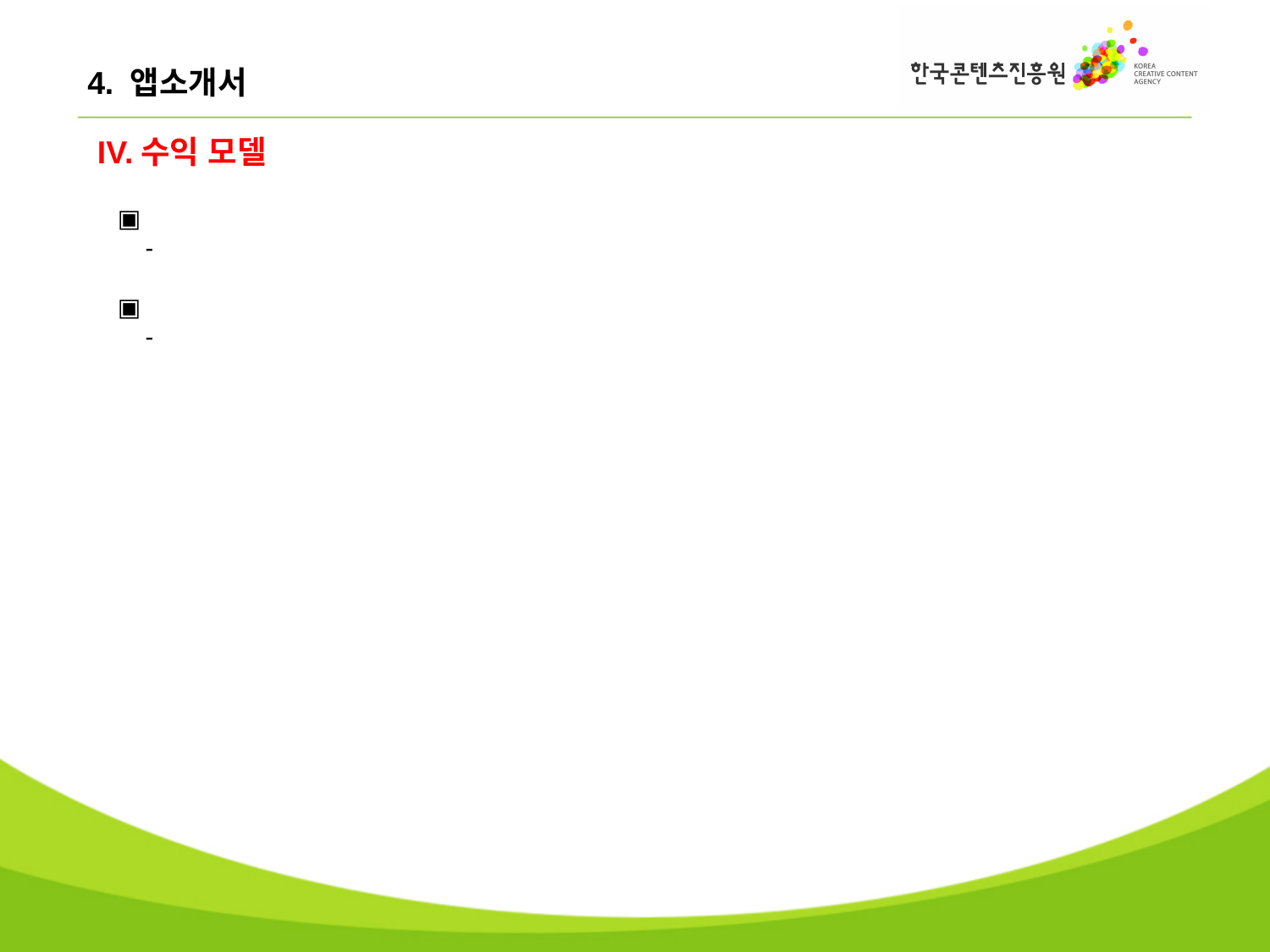

4. 앱소개서
IV.수익 모델
▣
    -

▣
    -